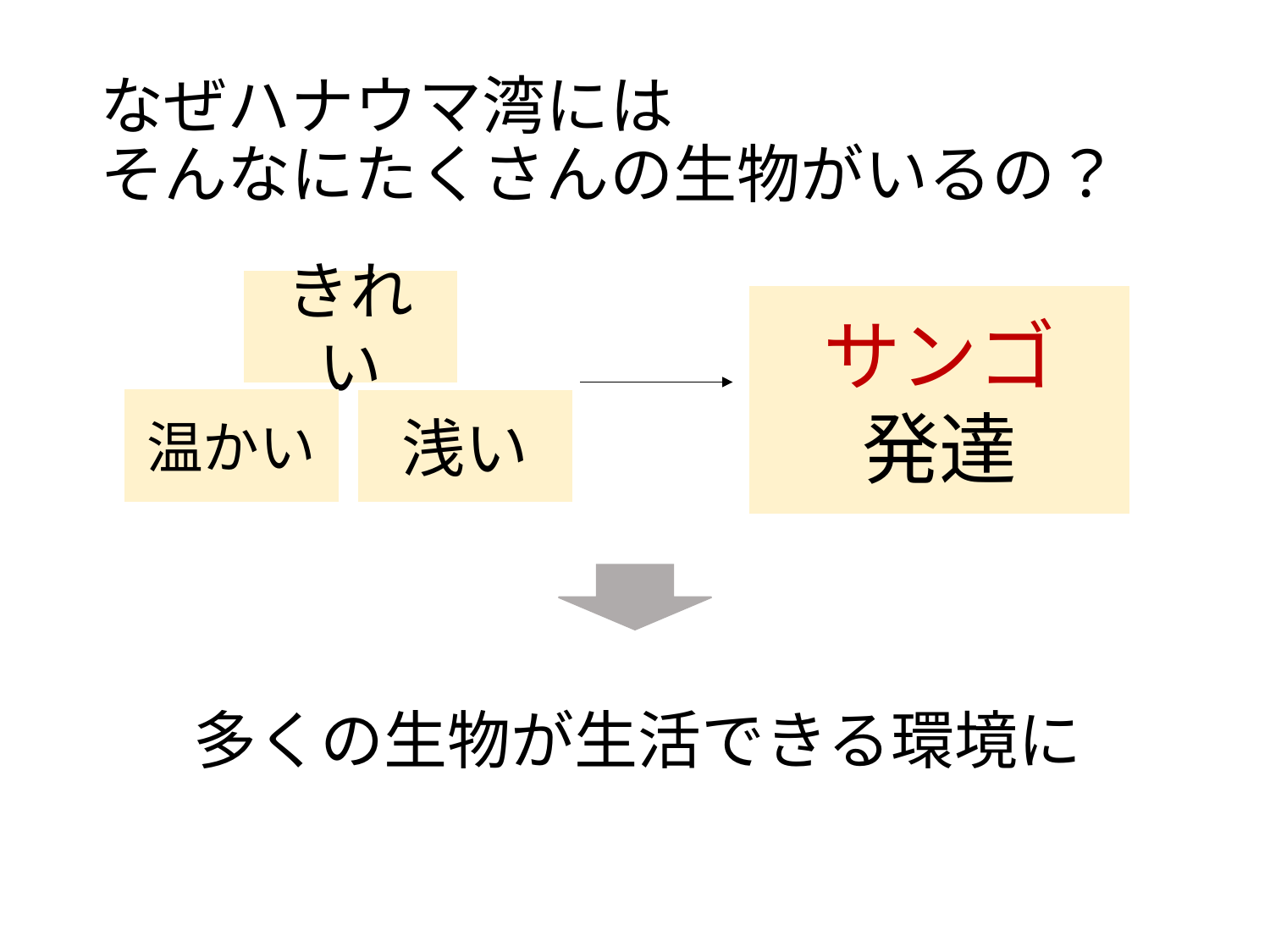

# なぜハナウマ湾には そんなにたくさんの生物がいるの？
きれい

多くの生物が生活できる環境に

サンゴ
発達
温かい
浅い